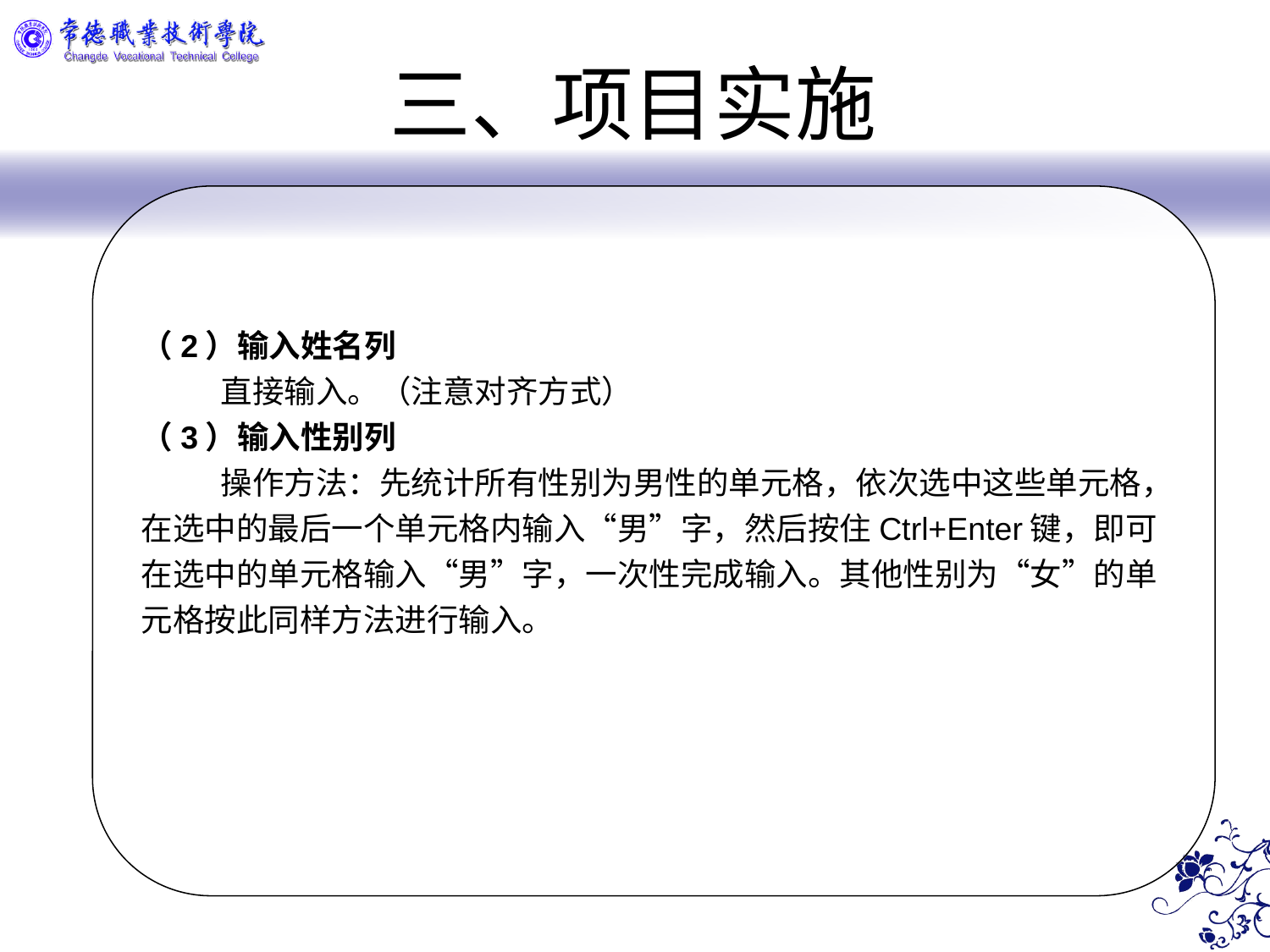

三、项目实施

（2）输入姓名列
          直接输入。（注意对齐方式）
（3）输入性别列
          操作方法：先统计所有性别为男性的单元格，依次选中这些单元格，在选中的最后一个单元格内输入“男”字，然后按住Ctrl+Enter键，即可在选中的单元格输入“男”字，一次性完成输入。其他性别为“女”的单元格按此同样方法进行输入。